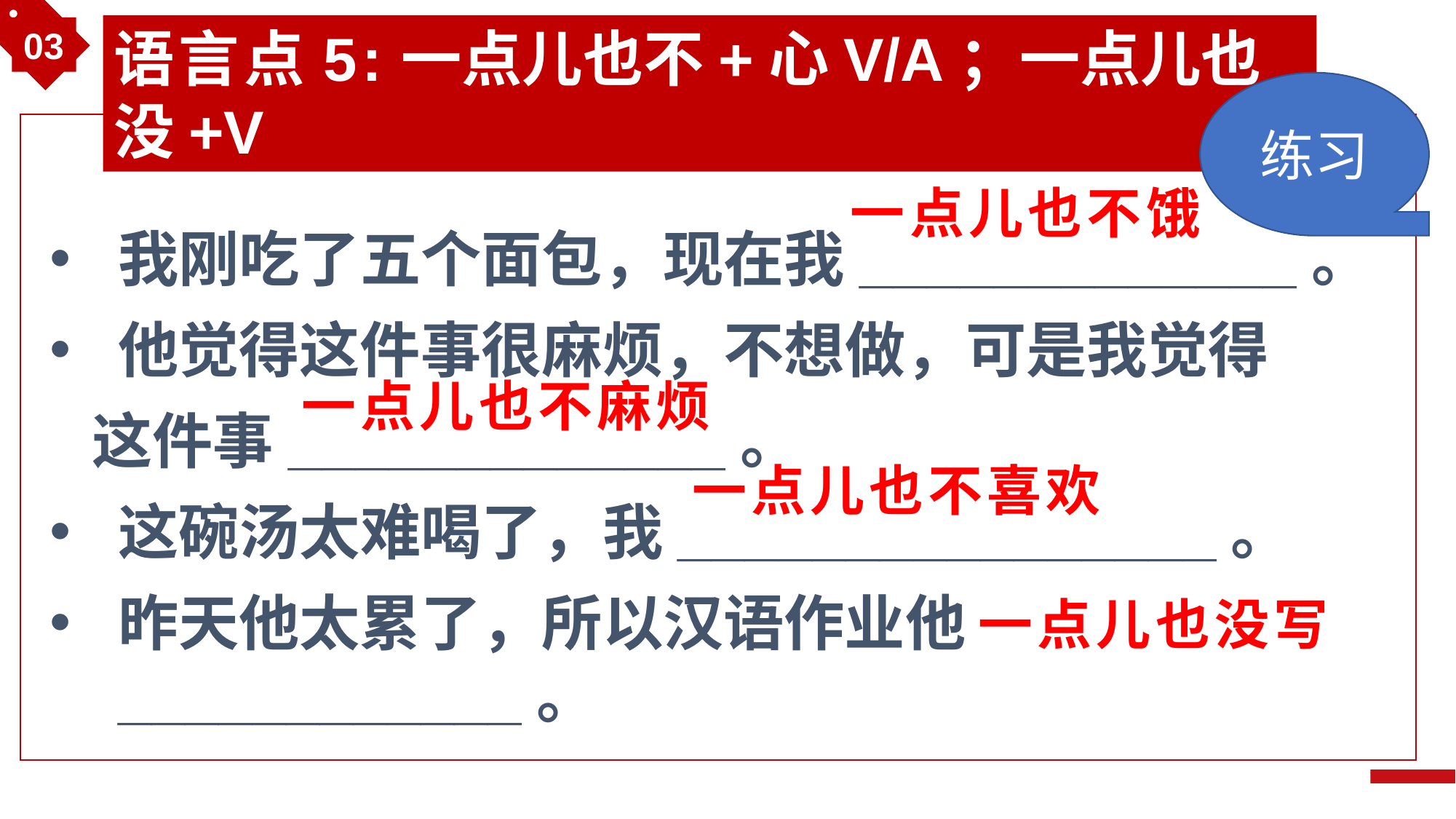

03
语言点5:一点儿也不+心V/A；一点儿也没+V

练习
一点儿也不饿
我刚吃了五个面包，现在我_____________。
他觉得这件事很麻烦，不想做，可是我觉得
  这件事_____________。
这碗汤太难喝了，我________________。
昨天他太累了，所以汉语作业他____________。
一点儿也不麻烦
一点儿也不喜欢
一点儿也没写